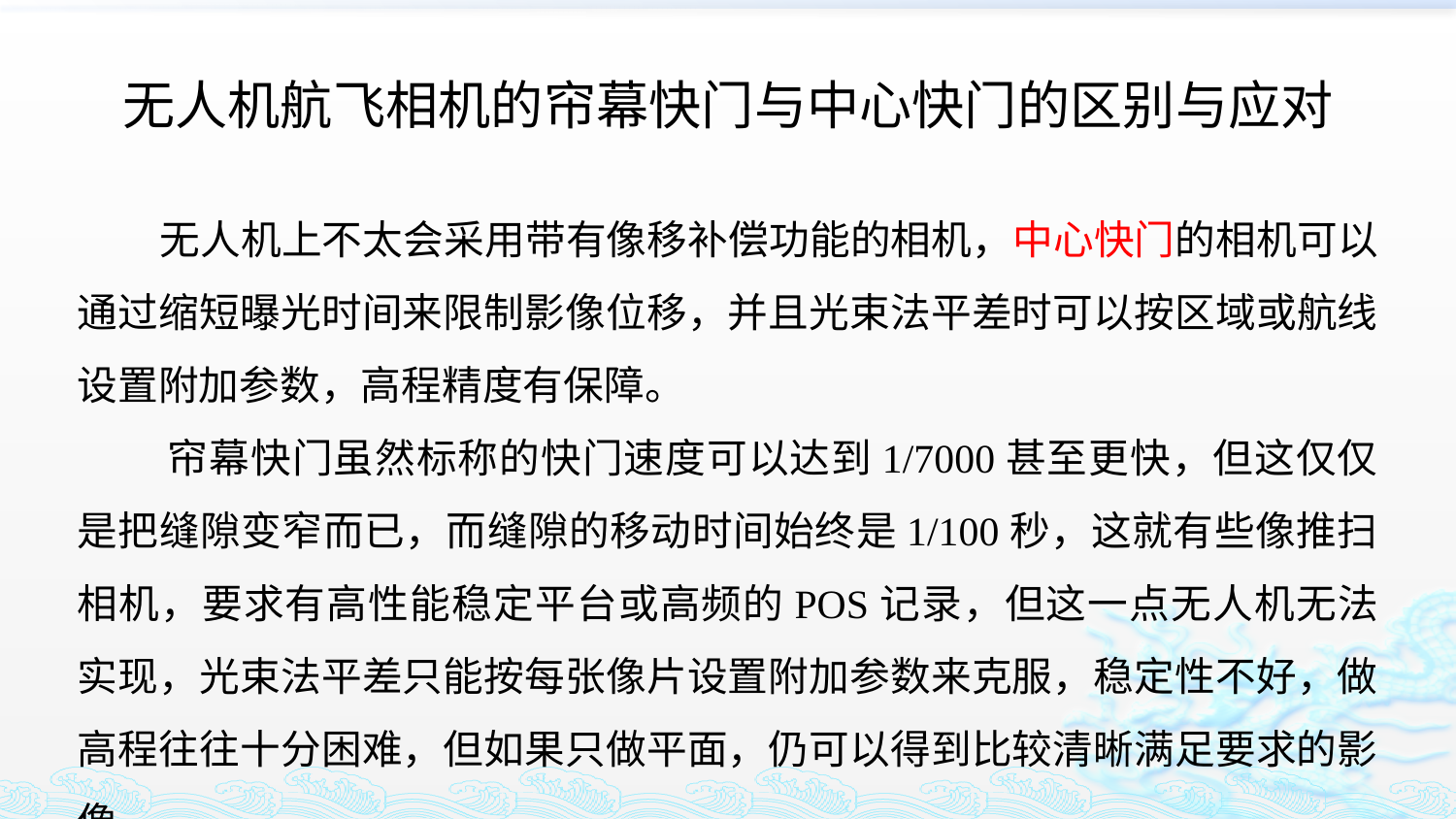

无人机航飞相机的帘幕快门与中心快门的区别与应对

        无人机上不太会采用带有像移补偿功能的相机，中心快门的相机可以通过缩短曝光时间来限制影像位移，并且光束法平差时可以按区域或航线设置附加参数，高程精度有保障。
        帘幕快门虽然标称的快门速度可以达到1/7000甚至更快，但这仅仅是把缝隙变窄而已，而缝隙的移动时间始终是1/100秒，这就有些像推扫相机，要求有高性能稳定平台或高频的POS记录，但这一点无人机无法实现，光束法平差只能按每张像片设置附加参数来克服，稳定性不好，做高程往往十分困难，但如果只做平面，仍可以得到比较清晰满足要求的影像。